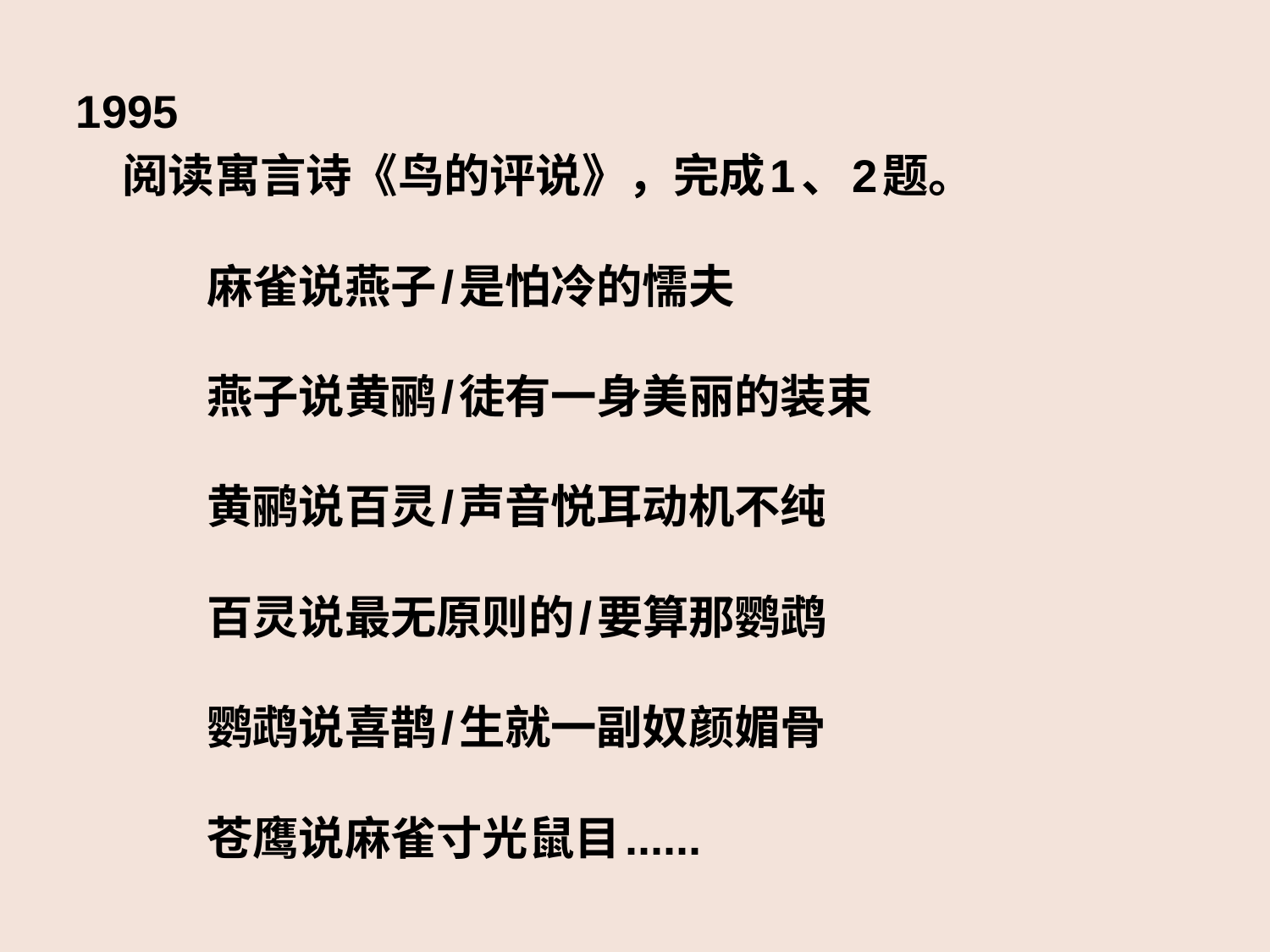

1995
    阅读寓言诗《鸟的评说》，完成1、2题。
　　麻雀说燕子/是怕冷的懦夫
　　燕子说黄鹂/徒有一身美丽的装束
　　黄鹂说百灵/声音悦耳动机不纯
　　百灵说最无原则的/要算那鹦鹉
　　鹦鹉说喜鹊/生就一副奴颜媚骨
　　苍鹰说麻雀寸光鼠目......